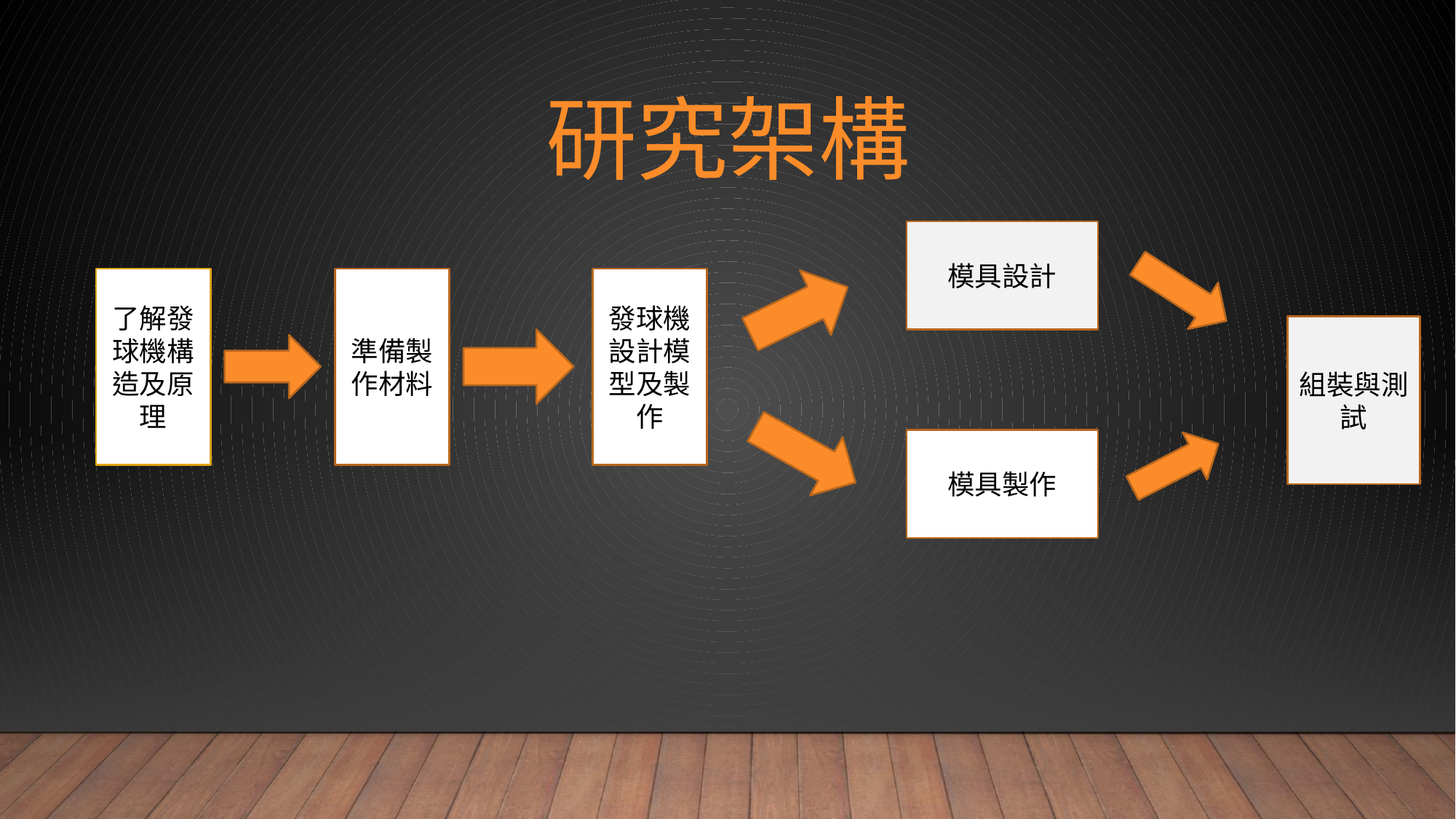

# 研究架構
模具設計

了解發球機構造及原理
準備製作材料
發球機設計模型及製作

組裝與測試

模具製作